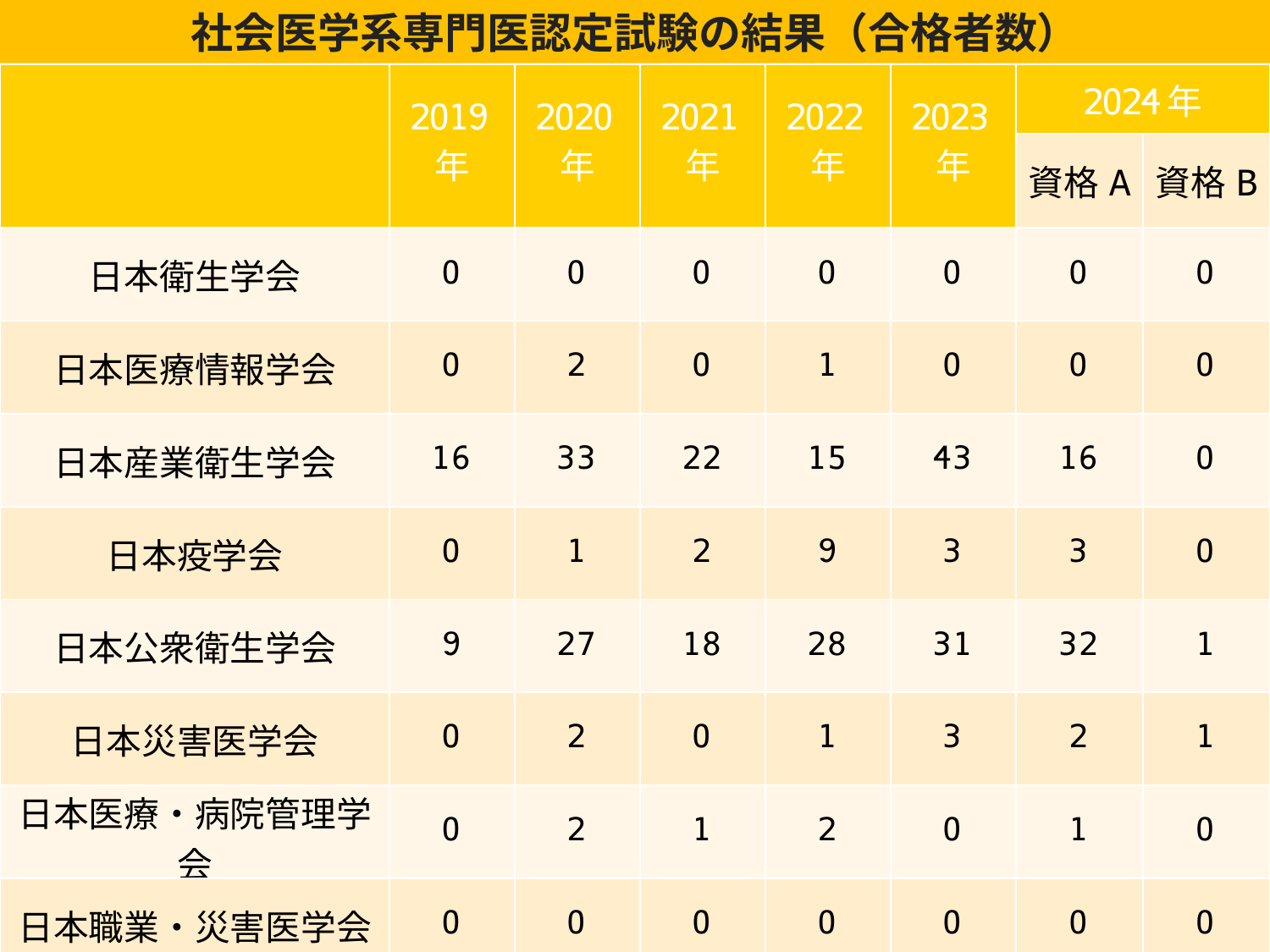

社会医学系専門医認定試験の結果（合格者数）
|  | 2019年 | 2020年 | 2021年 | 2022年 | 2023年 | 2024年 |  |
| --- | --- | --- | --- | --- | --- | --- | --- |
|  |  |  |  |  |  | 資格A | 資格B |
| 日本衛生学会 | 0 | 0 | 0 | 0 | 0 | 0 | 0 |
| 日本医療情報学会 | 0 | 2 | 0 | 1 | 0 | 0 | 0 |
| 日本産業衛生学会 | 16 | 33 | 22 | 15 | 43 | 16 | 0 |
| 日本疫学会 | 0 | 1 | 2 | 9 | 3 | 3 | 0 |
| 日本公衆衛生学会 | 9 | 27 | 18 | 28 | 31 | 32 | 1 |
| 日本災害医学会 | 0 | 2 | 0 | 1 | 3 | 2 | 1 |
| 日本医療・病院管理学会 | 0 | 2 | 1 | 2 | 0 | 1 | 0 |
| 日本職業・災害医学会 | 0 | 0 | 0 | 0 | 0 | 0 | 0 |